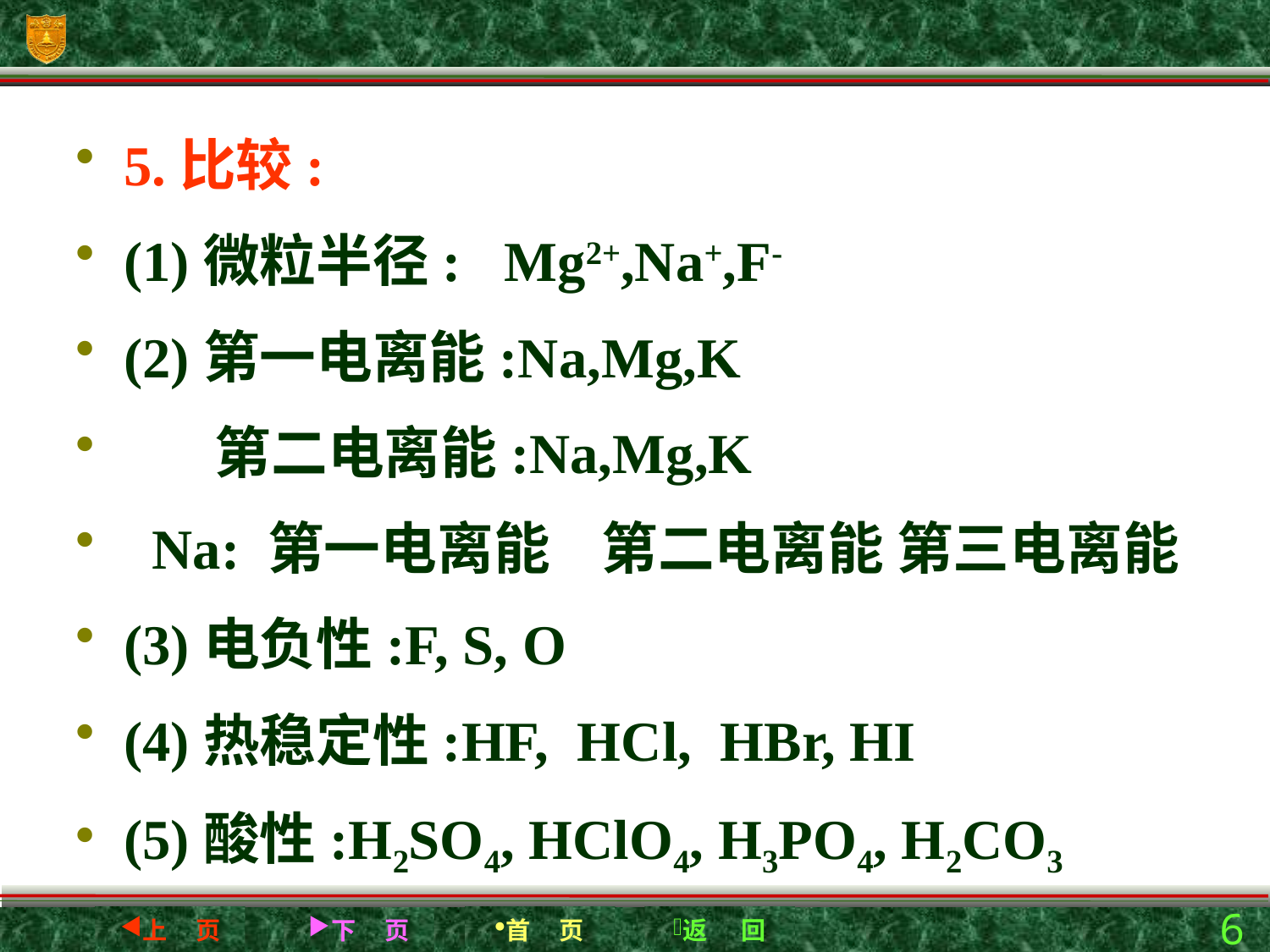

5.比较:
(1)微粒半径:   Mg2+,Na+,F-
(2)第一电离能:Na,Mg,K
      第二电离能:Na,Mg,K
  Na: 第一电离能    第二电离能 第三电离能
(3)电负性:F, S, O
(4)热稳定性:HF,  HCl,  HBr, HI
(5)酸性:H2SO4, HClO4, H3PO4, H2CO3